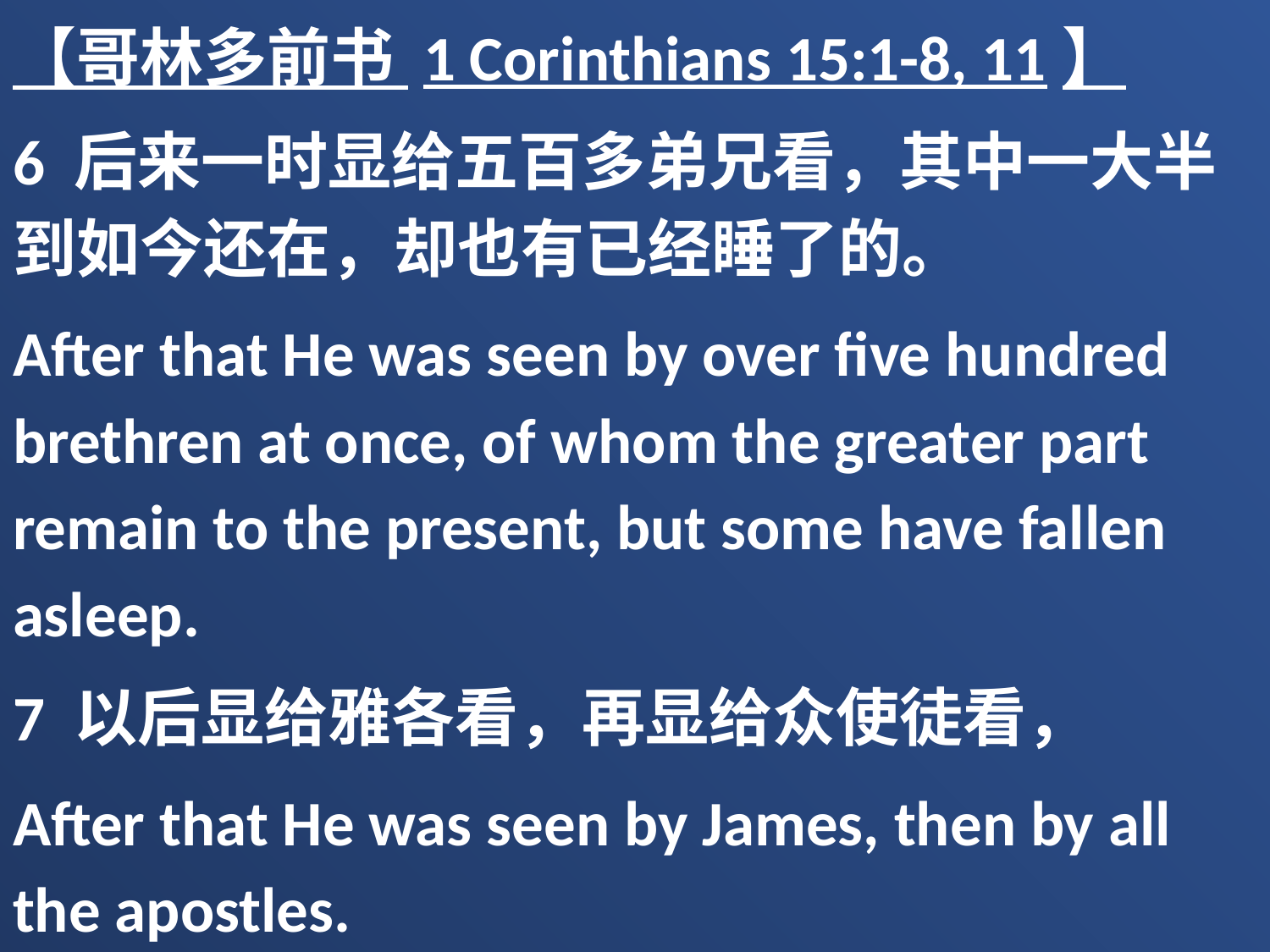

【哥林多前书 1 Corinthians 15:1-8, 11】
6 后来一时显给五百多弟兄看，其中一大半到如今还在，却也有已经睡了的。
After that He was seen by over five hundred brethren at once, of whom the greater part remain to the present, but some have fallen asleep.
7 以后显给雅各看，再显给众使徒看，
After that He was seen by James, then by all the apostles.